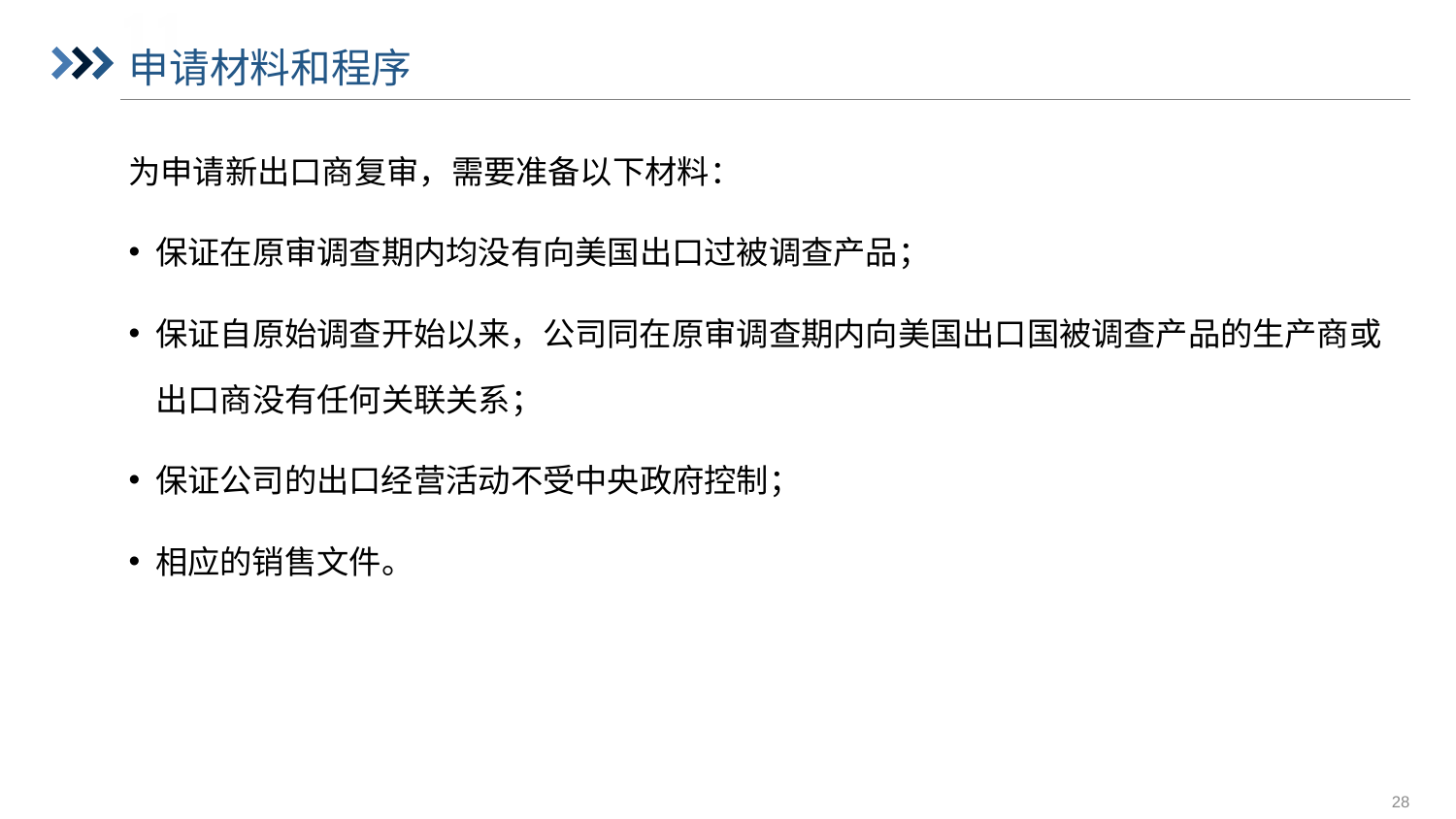

# 申请材料和程序
为申请新出口商复审，需要准备以下材料：
保证在原审调查期内均没有向美国出口过被调查产品；
保证自原始调查开始以来，公司同在原审调查期内向美国出口国被调查产品的生产商或出口商没有任何关联关系；
保证公司的出口经营活动不受中央政府控制；
相应的销售文件。

28